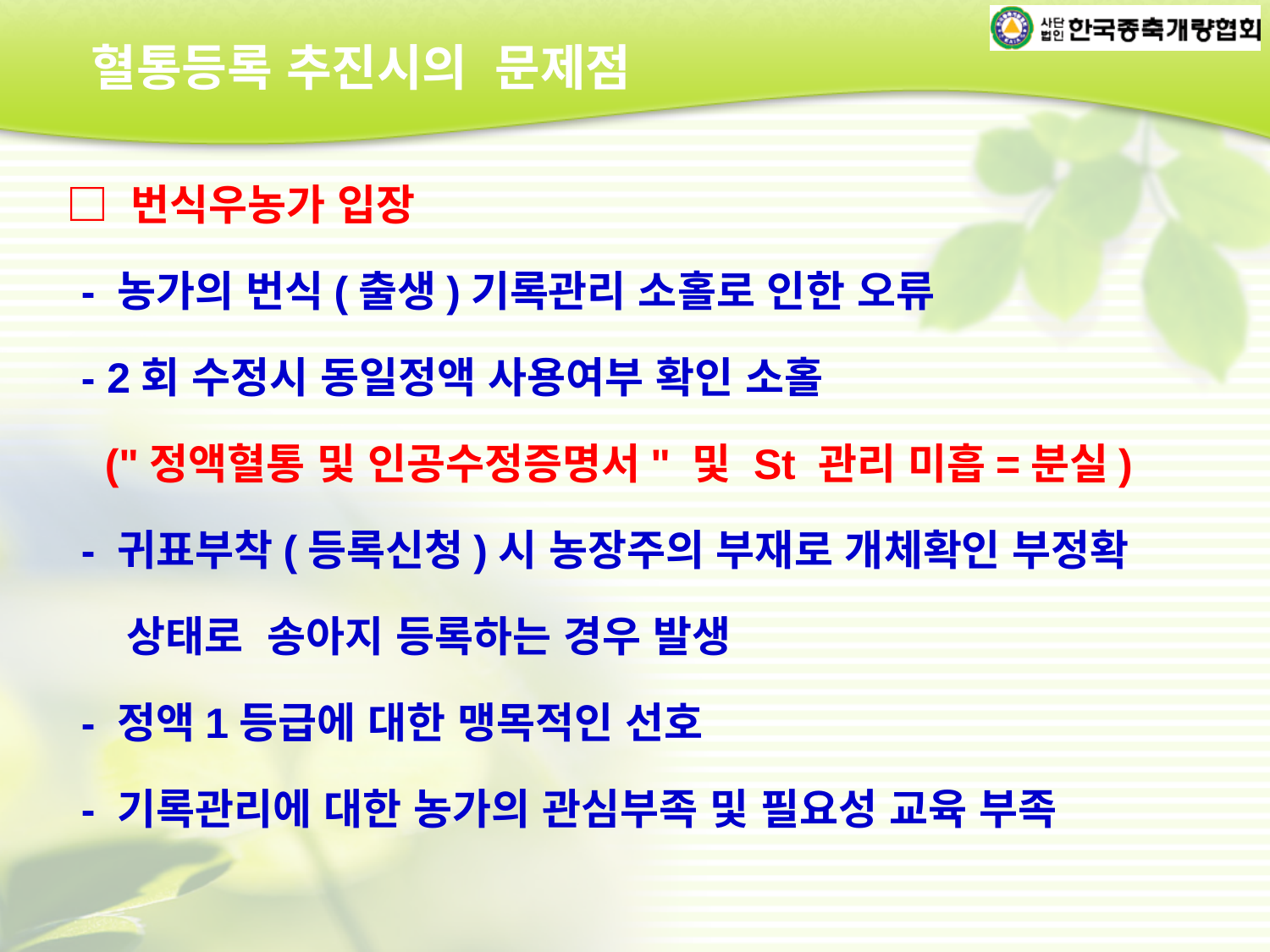

혈통등록 추진시의  문제점
 □ 번식우농가 입장
  - 농가의 번식(출생)기록관리 소홀로 인한 오류
  - 2회 수정시 동일정액 사용여부 확인 소홀
    ("정액혈통 및 인공수정증명서" 및 St 관리 미흡=분실)
  - 귀표부착(등록신청)시 농장주의 부재로 개체확인 부정확
     상태로  송아지 등록하는 경우 발생
  - 정액1등급에 대한 맹목적인 선호
  - 기록관리에 대한 농가의 관심부족 및 필요성 교육 부족